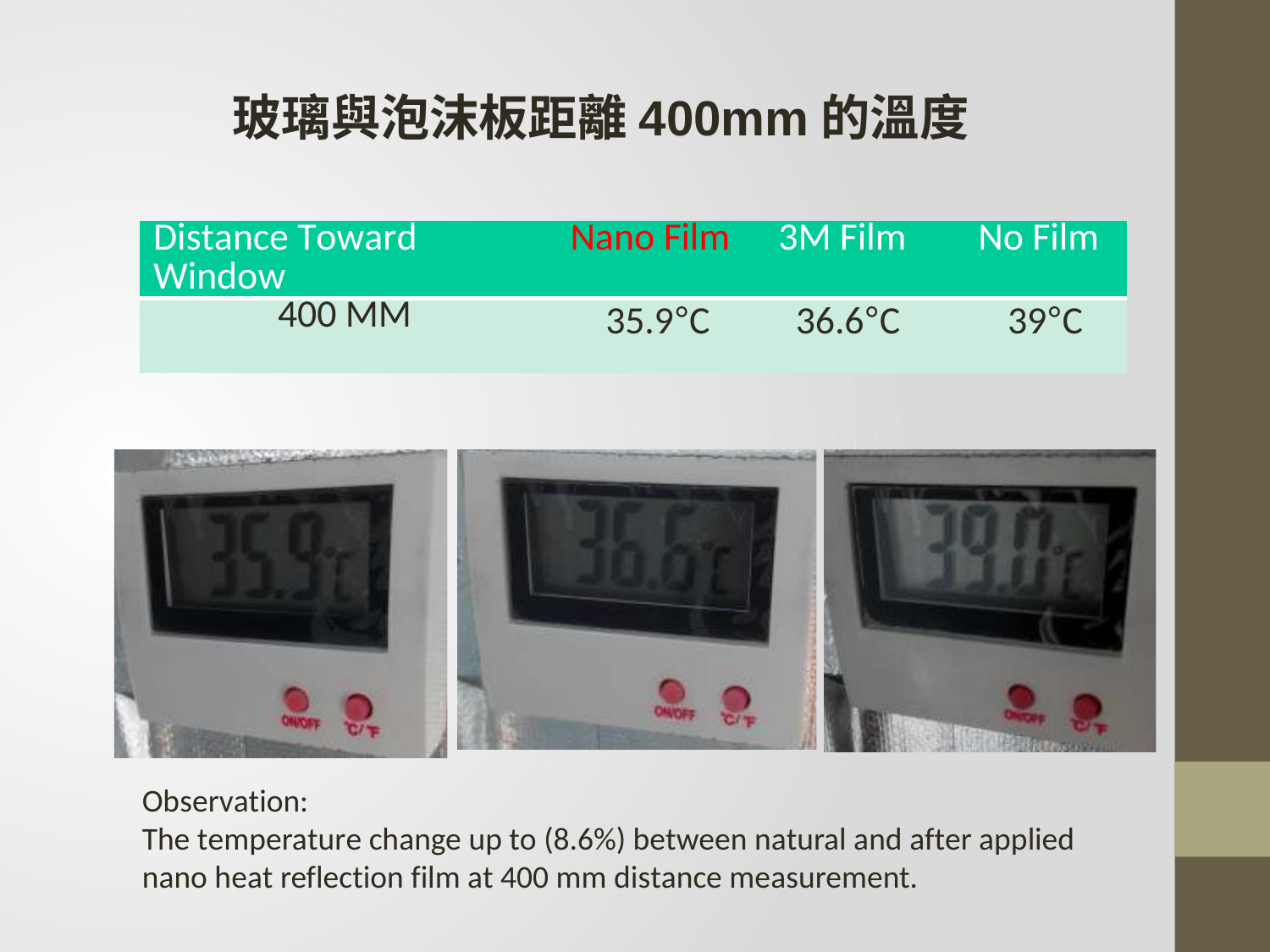

玻璃與泡沫板距離400mm的溫度

| Distance Toward Window | Nano Film | 3M Film | No Film |
| --- | --- | --- | --- |
| 400 MM | 35.9°C | 36.6°C | 39°C |

Observation:
The temperature change up to (8.6%) between natural and after applied nano heat reflection film at 400 mm distance measurement.